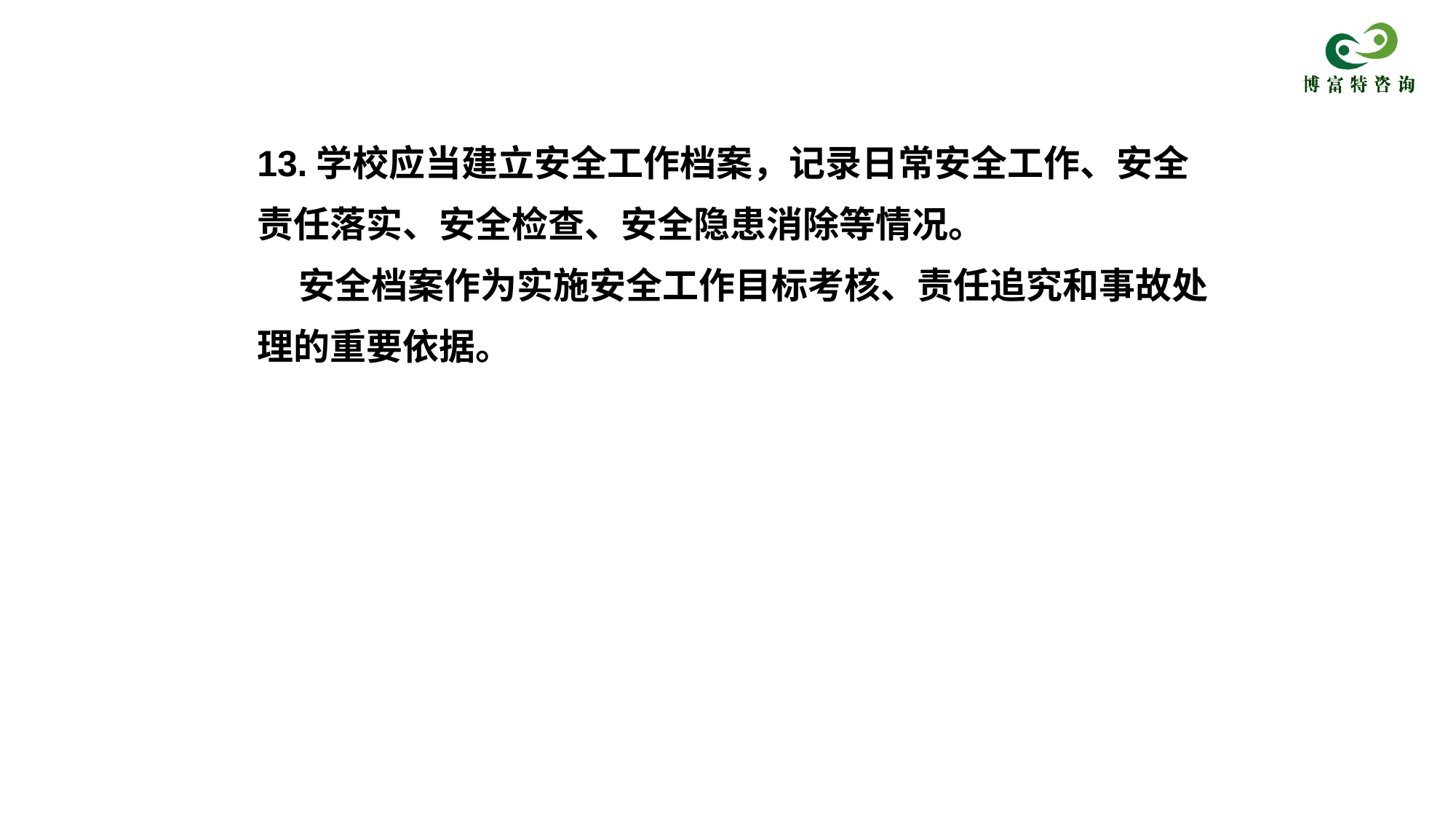

13.学校应当建立安全工作档案，记录日常安全工作、安全责任落实、安全检查、安全隐患消除等情况。
    安全档案作为实施安全工作目标考核、责任追究和事故处理的重要依据。
17